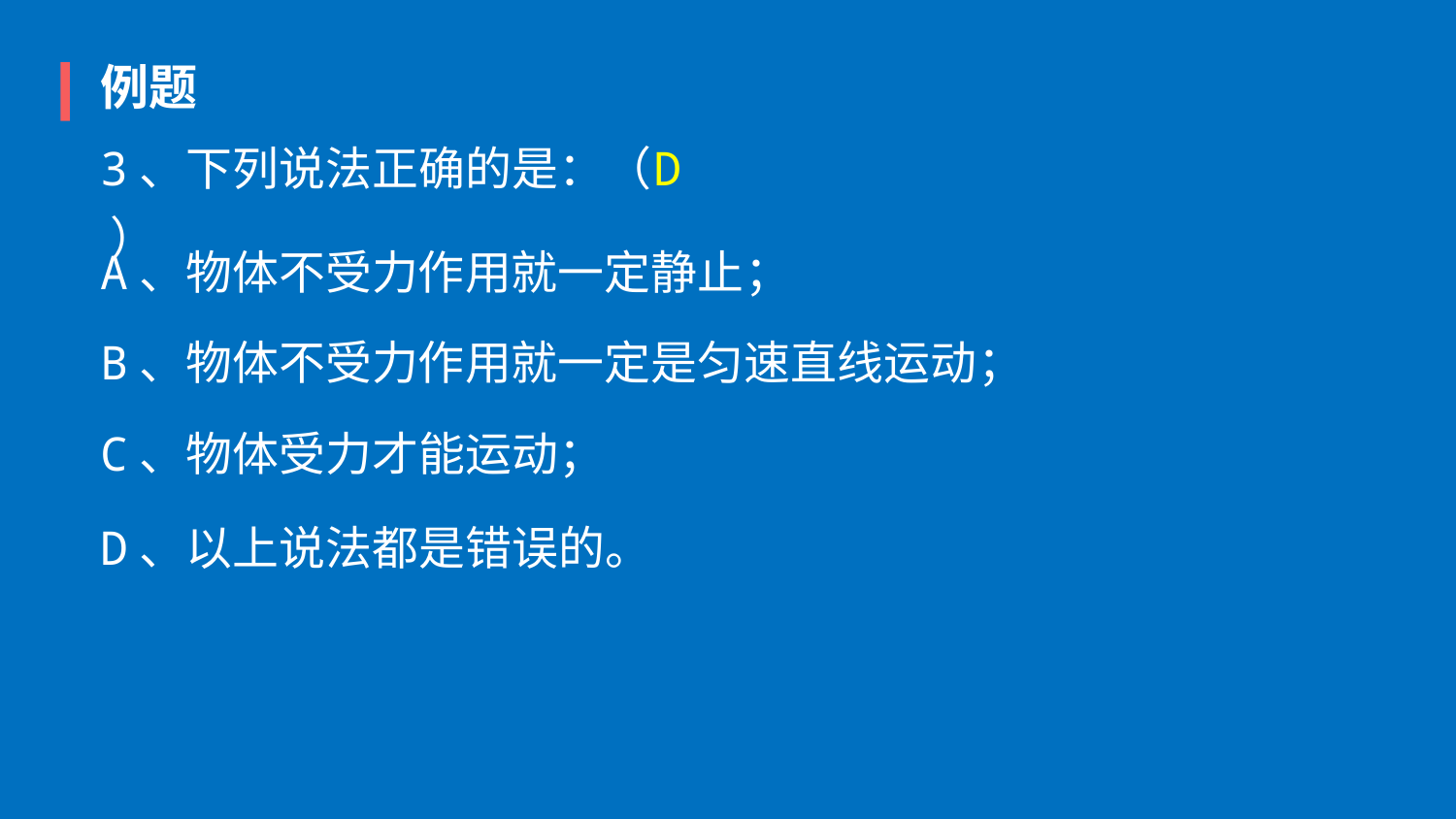

例题

3、下列说法正确的是：（        ）
D
A、物体不受力作用就一定静止；
B、物体不受力作用就一定是匀速直线运动；
C、物体受力才能运动；
D、以上说法都是错误的。